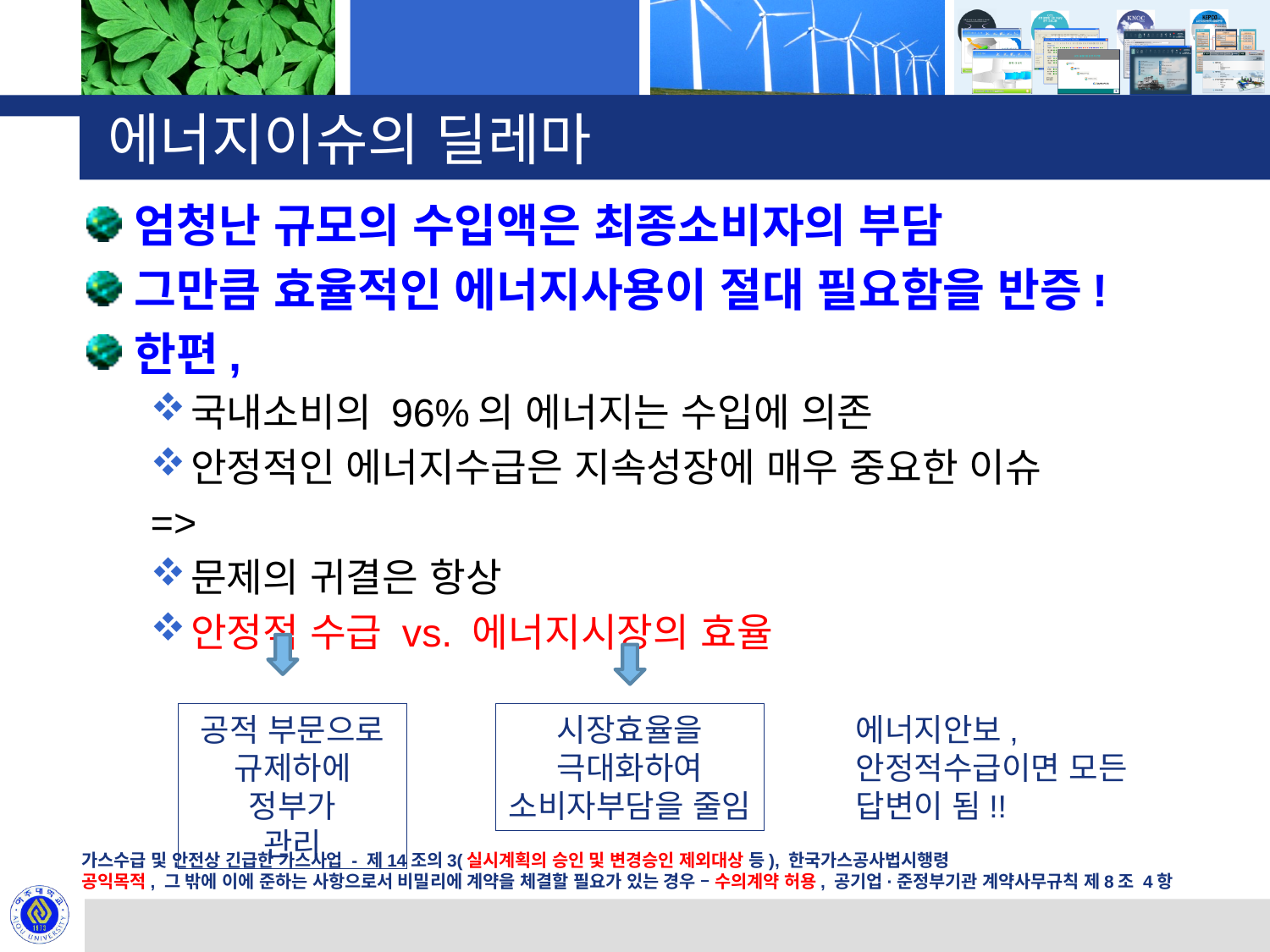

# 에너지이슈의 딜레마
엄청난 규모의 수입액은 최종소비자의 부담
그만큼 효율적인 에너지사용이 절대 필요함을 반증!
한편,
국내소비의 96%의 에너지는 수입에 의존
안정적인 에너지수급은 지속성장에 매우 중요한 이슈
=>
문제의 귀결은 항상
안정적 수급 vs. 에너지시장의 효율

공적 부문으로
규제하에 정부가
관리
시장효율을 극대화하여 소비자부담을 줄임
에너지안보, 안정적수급이면 모든 답변이 됨!!
가스수급 및 안전상 긴급한 가스사업 - 제14조의3(실시계획의 승인 및 변경승인 제외대상 등), 한국가스공사법시행령
공익목적, 그 밖에 이에 준하는 사항으로서 비밀리에 계약을 체결할 필요가 있는 경우 – 수의계약 허용, 공기업·준정부기관 계약사무규칙 제8조 4항